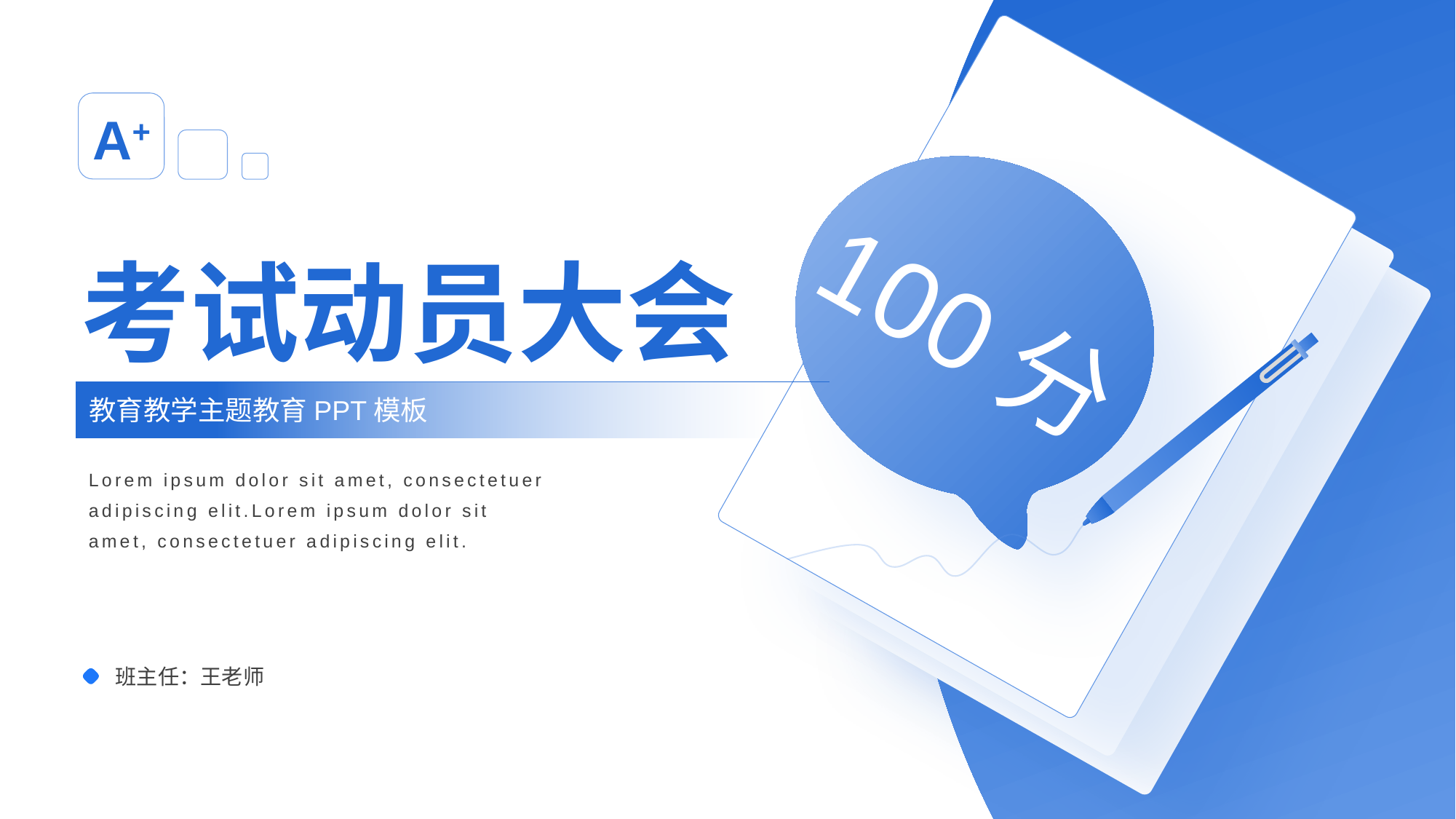

100分

A+

01

02

03

01

02

03

考试动员大会

教育教学主题教育PPT模板
Lorem ipsum dolor sit amet, consectetuer adipiscing elit.Lorem ipsum dolor sit amet, consectetuer adipiscing elit.

班主任：王老师